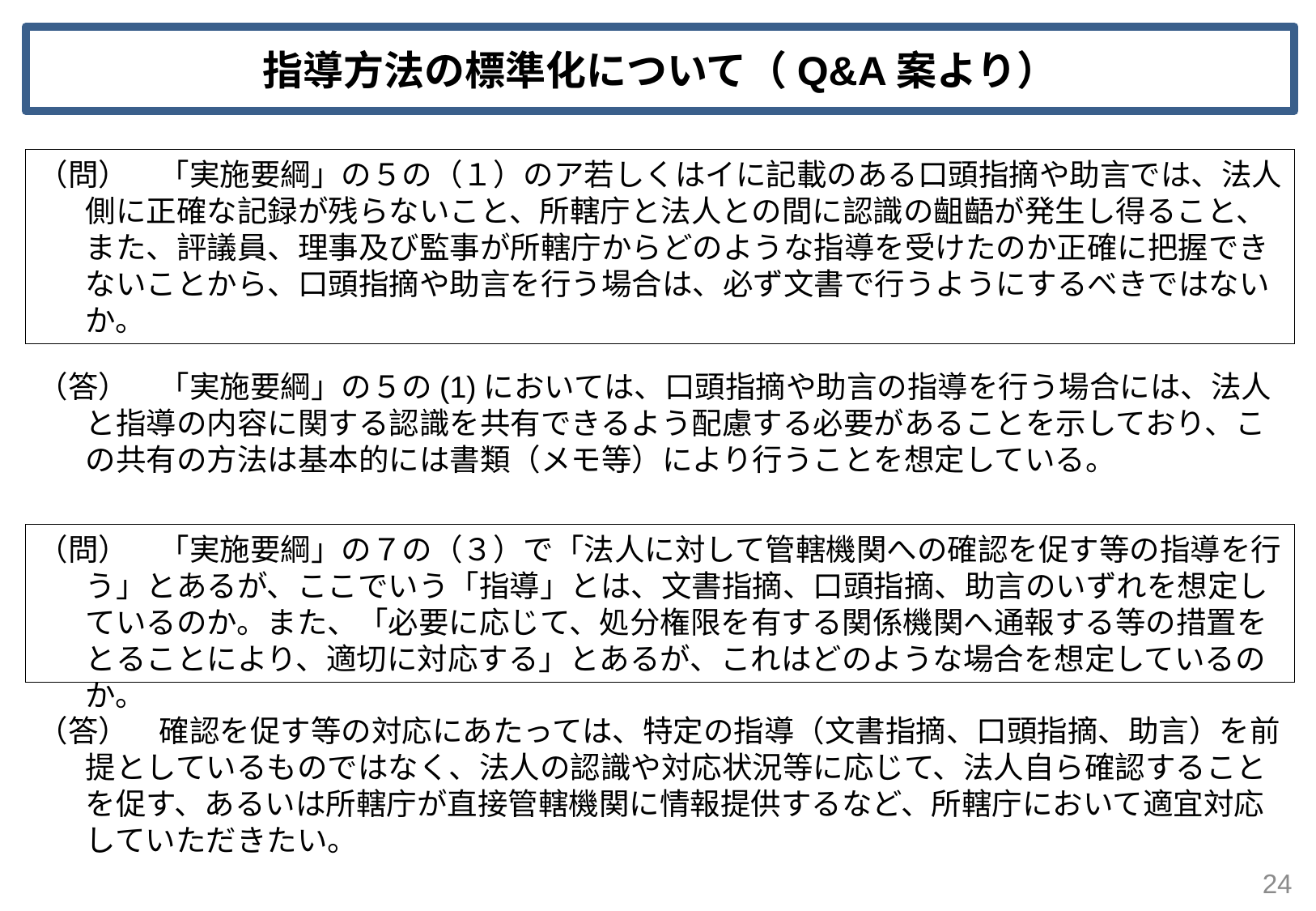

指導方法の標準化について（Q&A案より）
（問）　「実施要綱」の５の（１）のア若しくはイに記載のある口頭指摘や助言では、法人側に正確な記録が残らないこと、所轄庁と法人との間に認識の齟齬が発生し得ること、また、評議員、理事及び監事が所轄庁からどのような指導を受けたのか正確に把握できないことから、口頭指摘や助言を行う場合は、必ず文書で行うようにするべきではないか。

（答）　「実施要綱」の５の(1)においては、口頭指摘や助言の指導を行う場合には、法人と指導の内容に関する認識を共有できるよう配慮する必要があることを示しており、この共有の方法は基本的には書類（メモ等）により行うことを想定している。
（問）　「実施要綱」の７の（３）で「法人に対して管轄機関への確認を促す等の指導を行う」とあるが、ここでいう「指導」とは、文書指摘、口頭指摘、助言のいずれを想定しているのか。また、「必要に応じて、処分権限を有する関係機関へ通報する等の措置をとることにより、適切に対応する」とあるが、これはどのような場合を想定しているのか。
（答）　確認を促す等の対応にあたっては、特定の指導（文書指摘、口頭指摘、助言）を前提としているものではなく、法人の認識や対応状況等に応じて、法人自ら確認することを促す、あるいは所轄庁が直接管轄機関に情報提供するなど、所轄庁において適宜対応していただきたい。
24